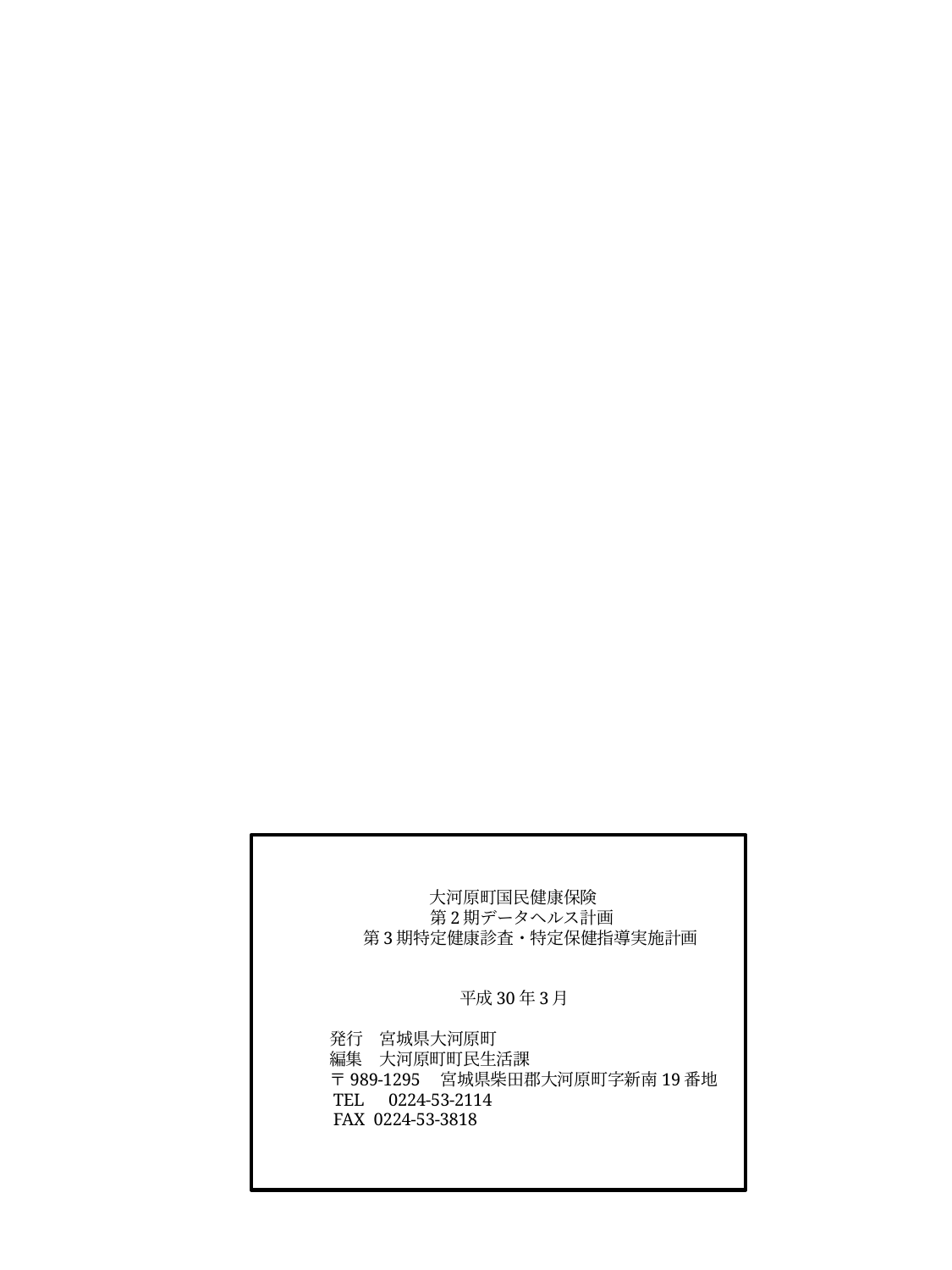

# 大河原町国民健康保険 　　　　　　　　　　　　　　　　　　　　　第2期データヘルス計画 　　　　　　　　　　　　　　　　　第3期特定健康診査・特定保健指導実施計画 　　　　　　　　　　　　　　　　　　　　　　   平成30年3月 　　　　　　　　　　　　　　　発行　宮城県大河原町 　　　　　　　　　　　　　　　編集　大河原町町民生活課 　　　　　　　　　　　　　　　〒989-1295　宮城県柴田郡大河原町字新南19番地 　　　　　　　　　　　　　　　TEL　0224-53-2114 　　　　　　　　　　　　　　　FAX  0224-53-3818